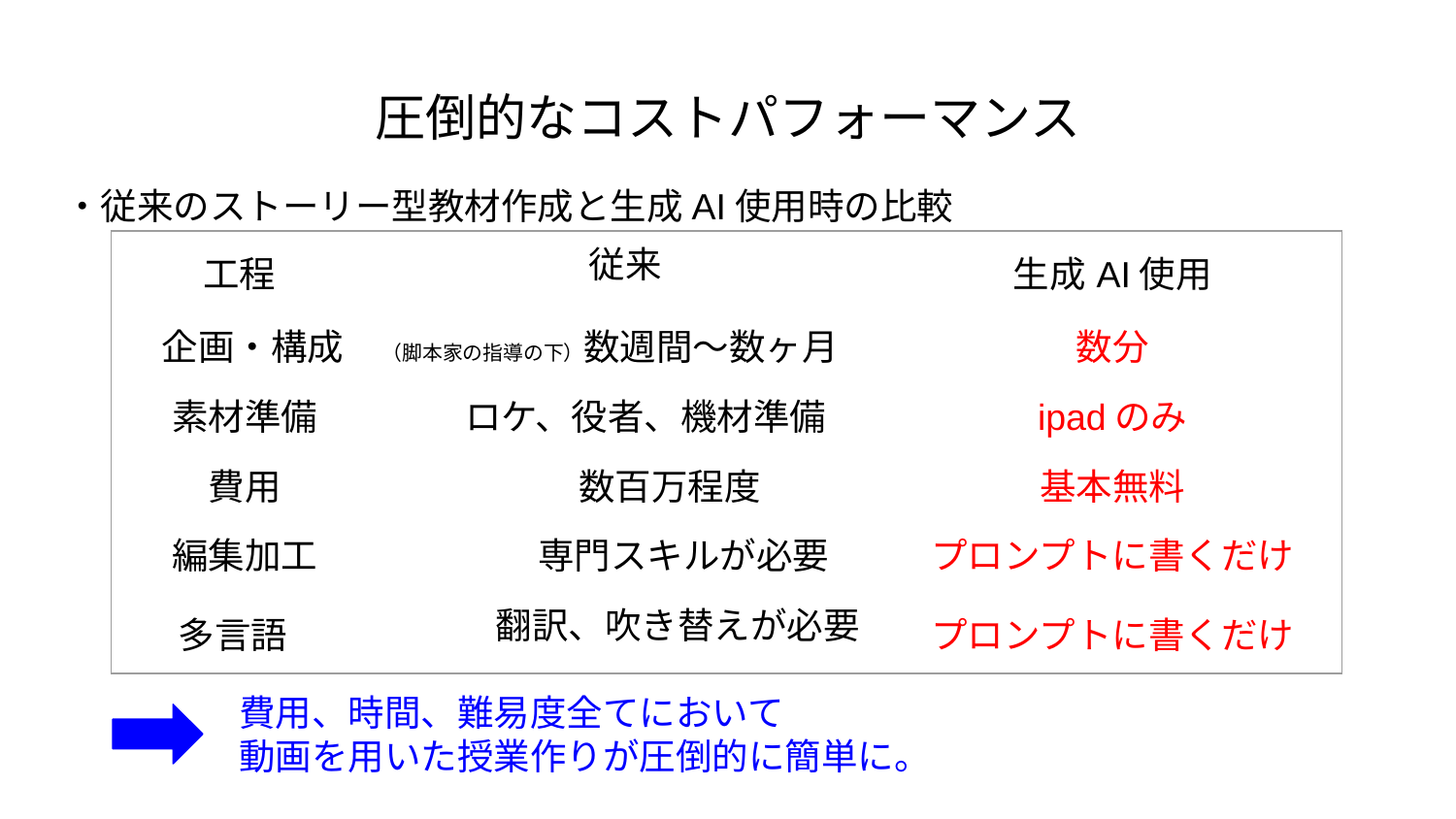

# 圧倒的なコストパフォーマンス
・従来のストーリー型教材作成と生成AI使用時の比較

| 工程 | 従来 | 生成AI使用 |
| --- | --- | --- |
| 企画・構成 | （脚本家の指導の下）数週間〜数ヶ月 | 数分 |
| 素材準備 | ロケ、役者、機材準備 | ipadのみ |
| 費用 | 数百万程度 | 基本無料 |
| 編集加工 | 専門スキルが必要 | プロンプトに書くだけ |
| 多言語 | 翻訳、吹き替えが必要 | プロンプトに書くだけ |
費用、時間、難易度全てにおいて
動画を用いた授業作りが圧倒的に簡単に。